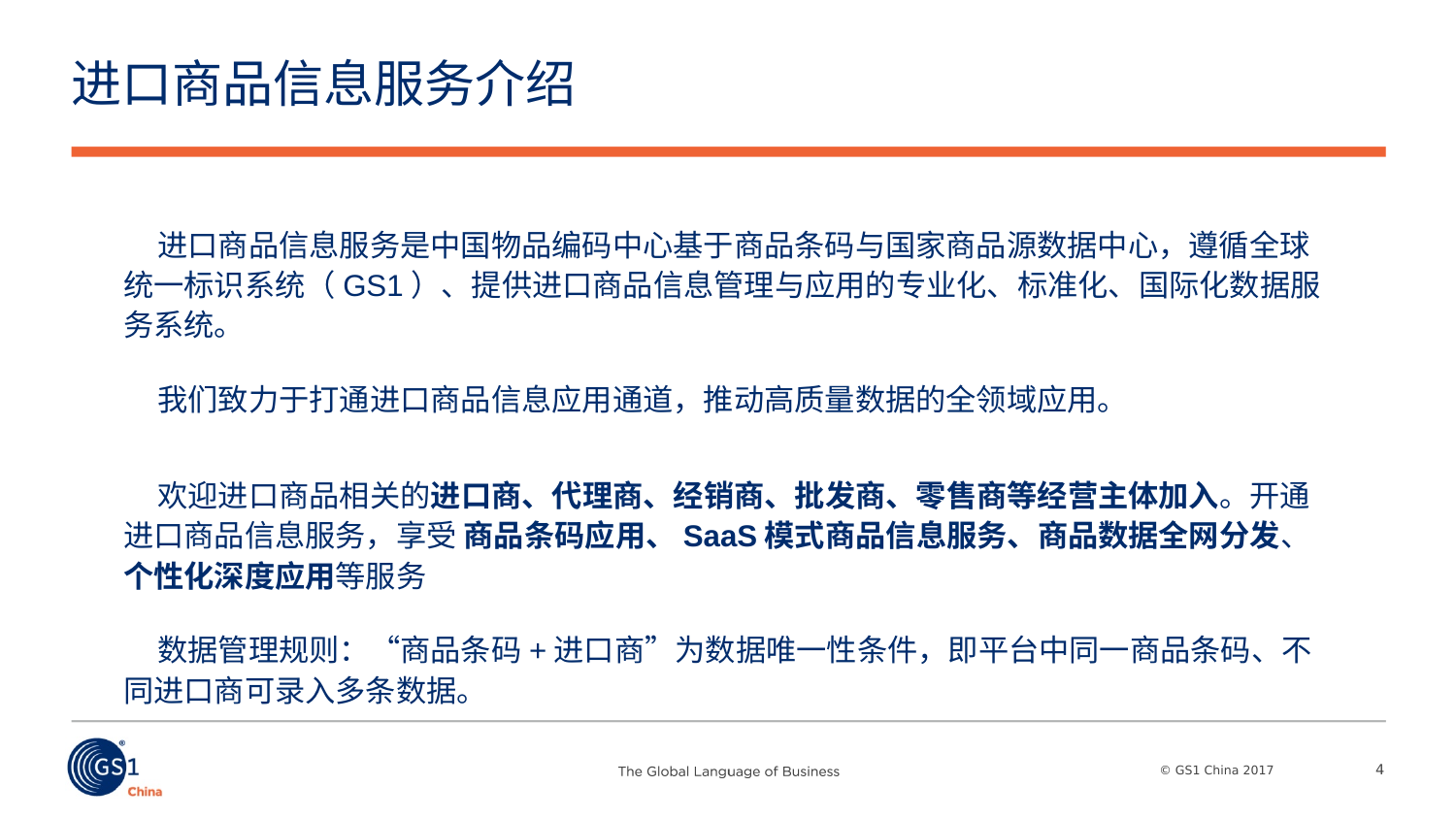

# 进口商品信息服务介绍
    进口商品信息服务是中国物品编码中心基于商品条码与国家商品源数据中心，遵循全球统一标识系统（GS1）、提供进口商品信息管理与应用的专业化、标准化、国际化数据服务系统。

    我们致力于打通进口商品信息应用通道，推动高质量数据的全领域应用。

    欢迎进口商品相关的进口商、代理商、经销商、批发商、零售商等经营主体加入。开通进口商品信息服务，享受 商品条码应用、SaaS模式商品信息服务、商品数据全网分发、个性化深度应用等服务

    数据管理规则：“商品条码+进口商”为数据唯一性条件，即平台中同一商品条码、不同进口商可录入多条数据。
4